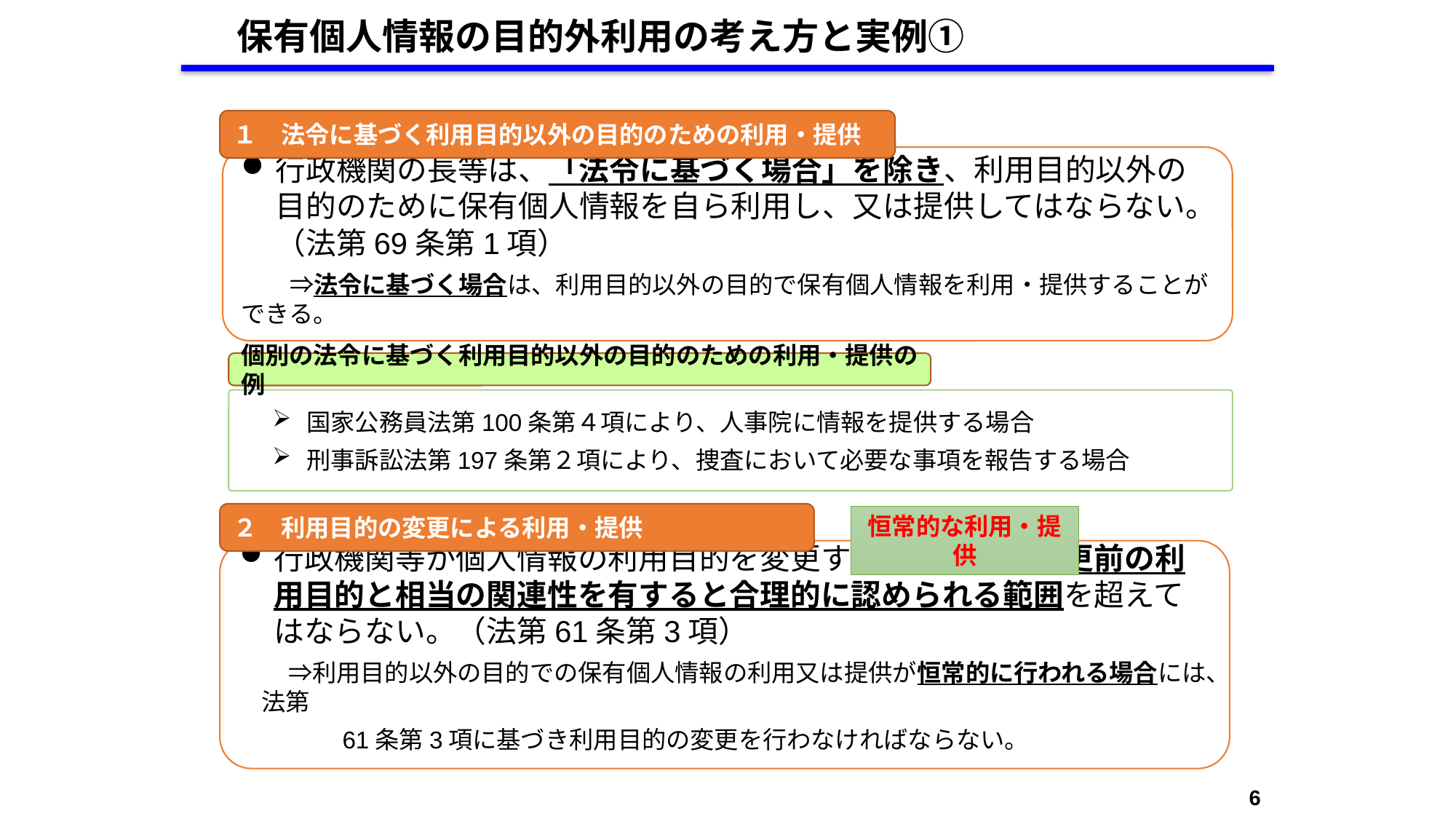

保有個人情報の目的外利用の考え方と実例①

１　法令に基づく利用目的以外の目的のための利用・提供
行政機関の長等は、「法令に基づく場合」を除き、利用目的以外の目的のために保有個人情報を自ら利用し、又は提供してはならない。（法第69条第1項）
　　⇒法令に基づく場合は、利用目的以外の目的で保有個人情報を利用・提供することができる。
個別の法令に基づく利用目的以外の目的のための利用・提供の例
国家公務員法第100条第４項により、人事院に情報を提供する場合
刑事訴訟法第197条第２項により、捜査において必要な事項を報告する場合
２　利用目的の変更による利用・提供
恒常的な利用・提供
行政機関等が個人情報の利用目的を変更する場合には、変更前の利用目的と相当の関連性を有すると合理的に認められる範囲を超えてはならない。（法第61条第3項）
　　⇒利用目的以外の目的での保有個人情報の利用又は提供が恒常的に行われる場合には、法第
　　　　61条第3項に基づき利用目的の変更を行わなければならない。
6